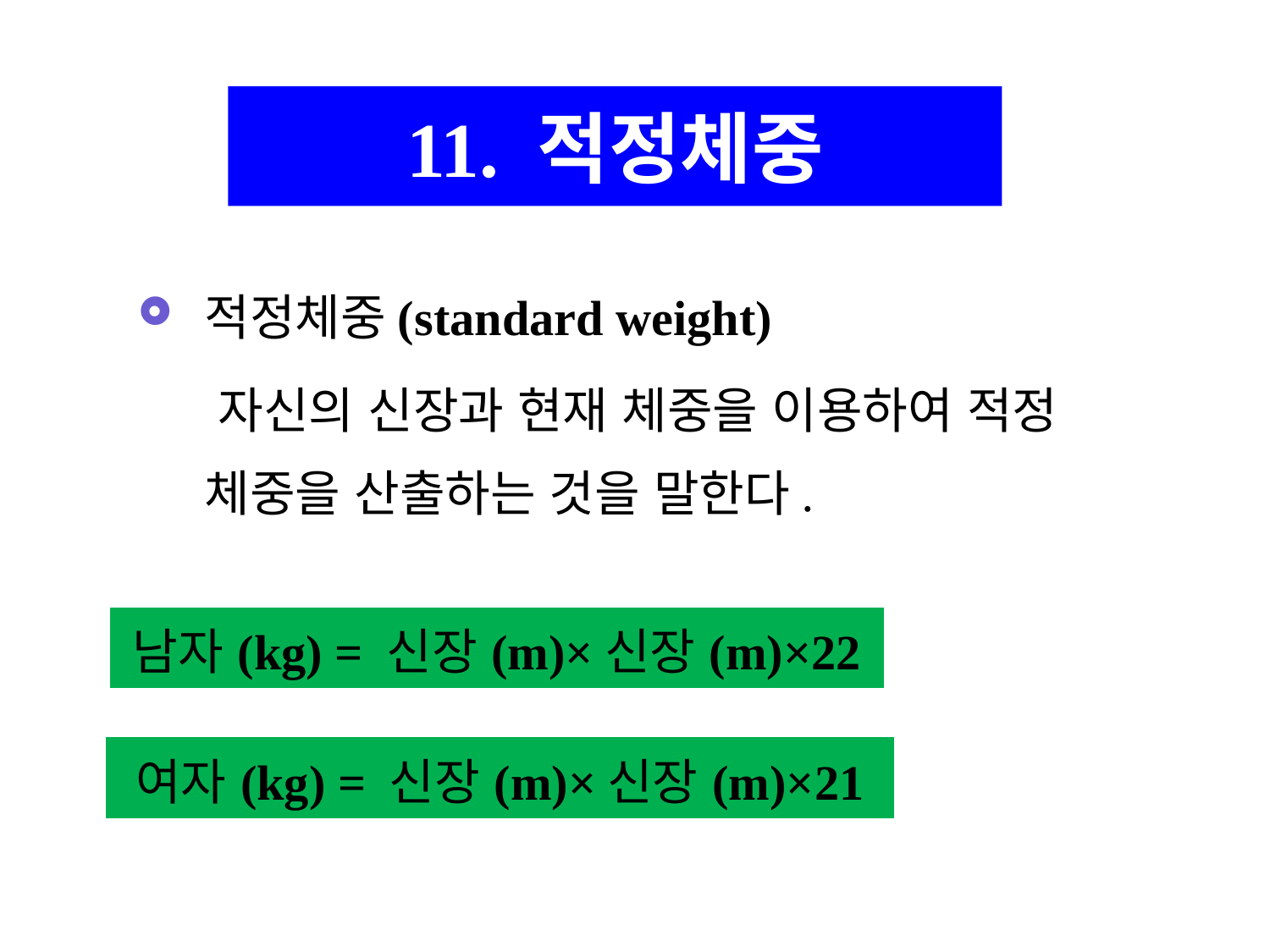

11. 적정체중

적정체중(standard weight)
     자신의 신장과 현재 체중을 이용하여 적정 체중을 산출하는 것을 말한다.

| 남자(kg) = 신장(m)×신장(m)×22 |
| --- |
| 여자(kg) = 신장(m)×신장(m)×21 |
| --- |